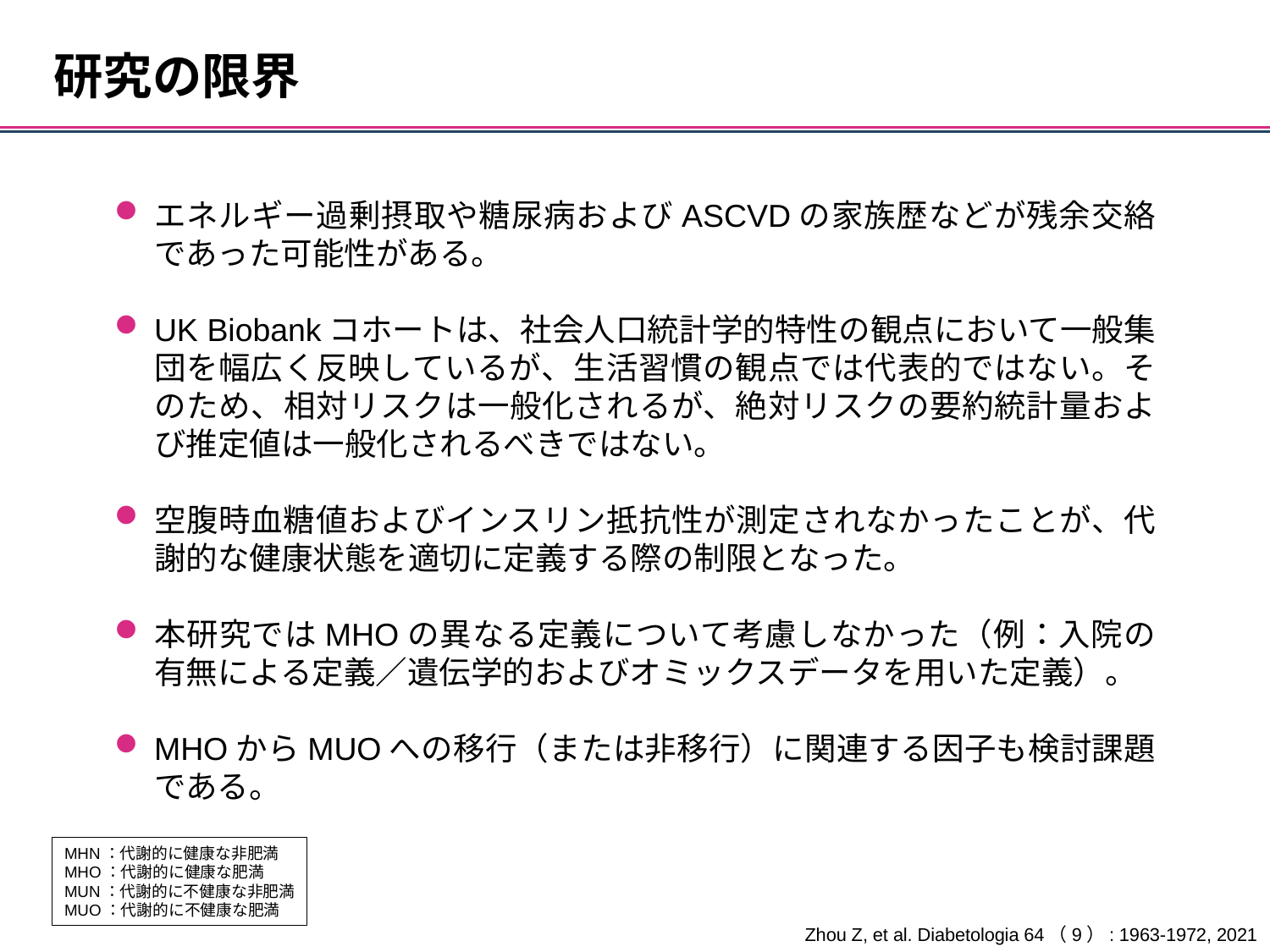

研究の限界
エネルギー過剰摂取や糖尿病およびASCVDの家族歴などが残余交絡であった可能性がある。

UK Biobankコホートは、社会人口統計学的特性の観点において一般集団を幅広く反映しているが、生活習慣の観点では代表的ではない。そのため、相対リスクは一般化されるが、絶対リスクの要約統計量および推定値は一般化されるべきではない。

空腹時血糖値およびインスリン抵抗性が測定されなかったことが、代謝的な健康状態を適切に定義する際の制限となった。

本研究ではMHOの異なる定義について考慮しなかった（例：入院の有無による定義／遺伝学的およびオミックスデータを用いた定義）。

MHOからMUOへの移行（または非移行）に関連する因子も検討課題である。
MHN：代謝的に健康な非肥満
MHO：代謝的に健康な肥満
MUN：代謝的に不健康な非肥満
MUO：代謝的に不健康な肥満
Zhou Z, et al. Diabetologia 64（9）: 1963-1972, 2021